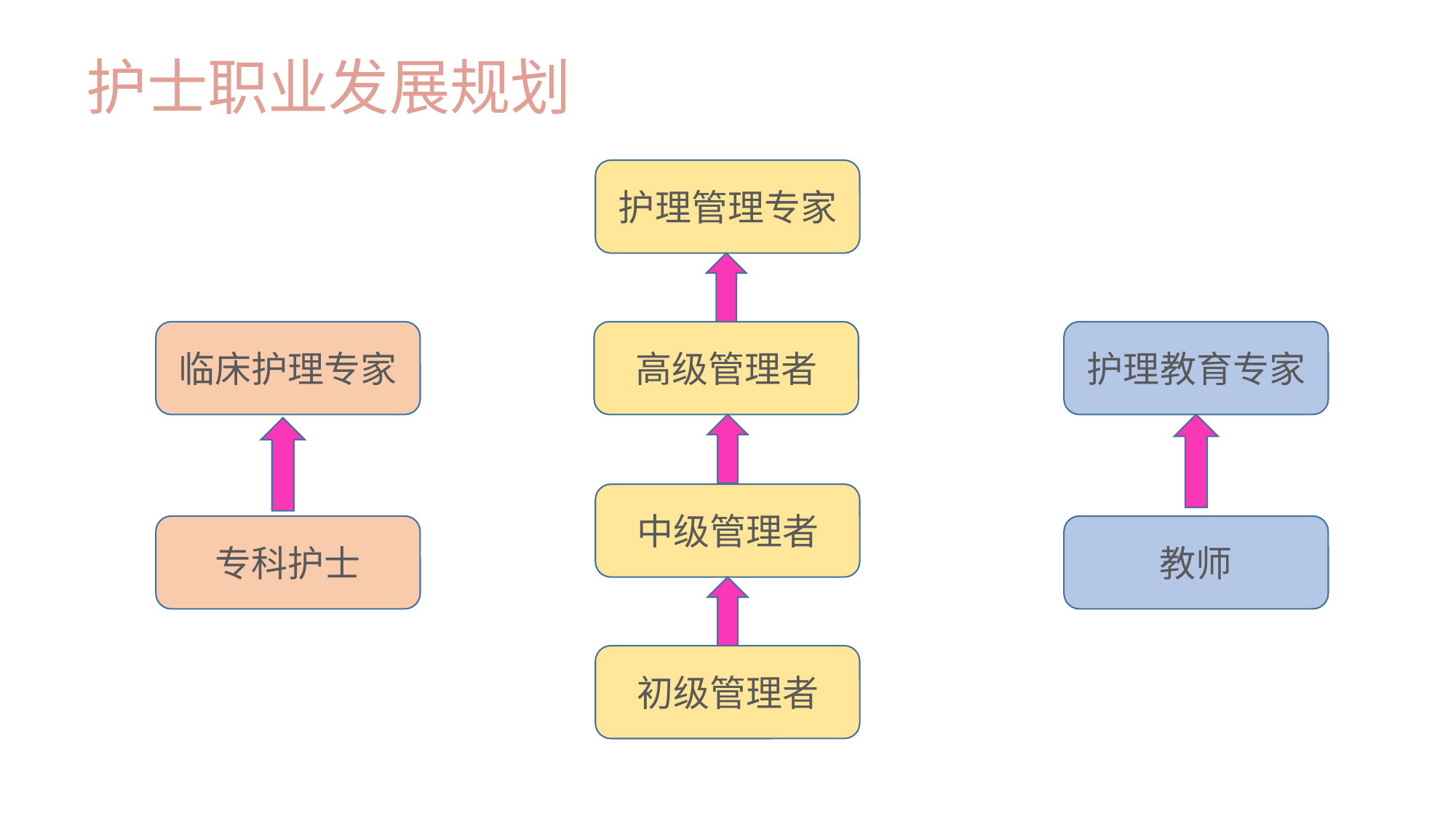

# 护士职业发展规划
护理管理专家

临床护理专家
高级管理者
护理教育专家

中级管理者
专科护士
教师

初级管理者